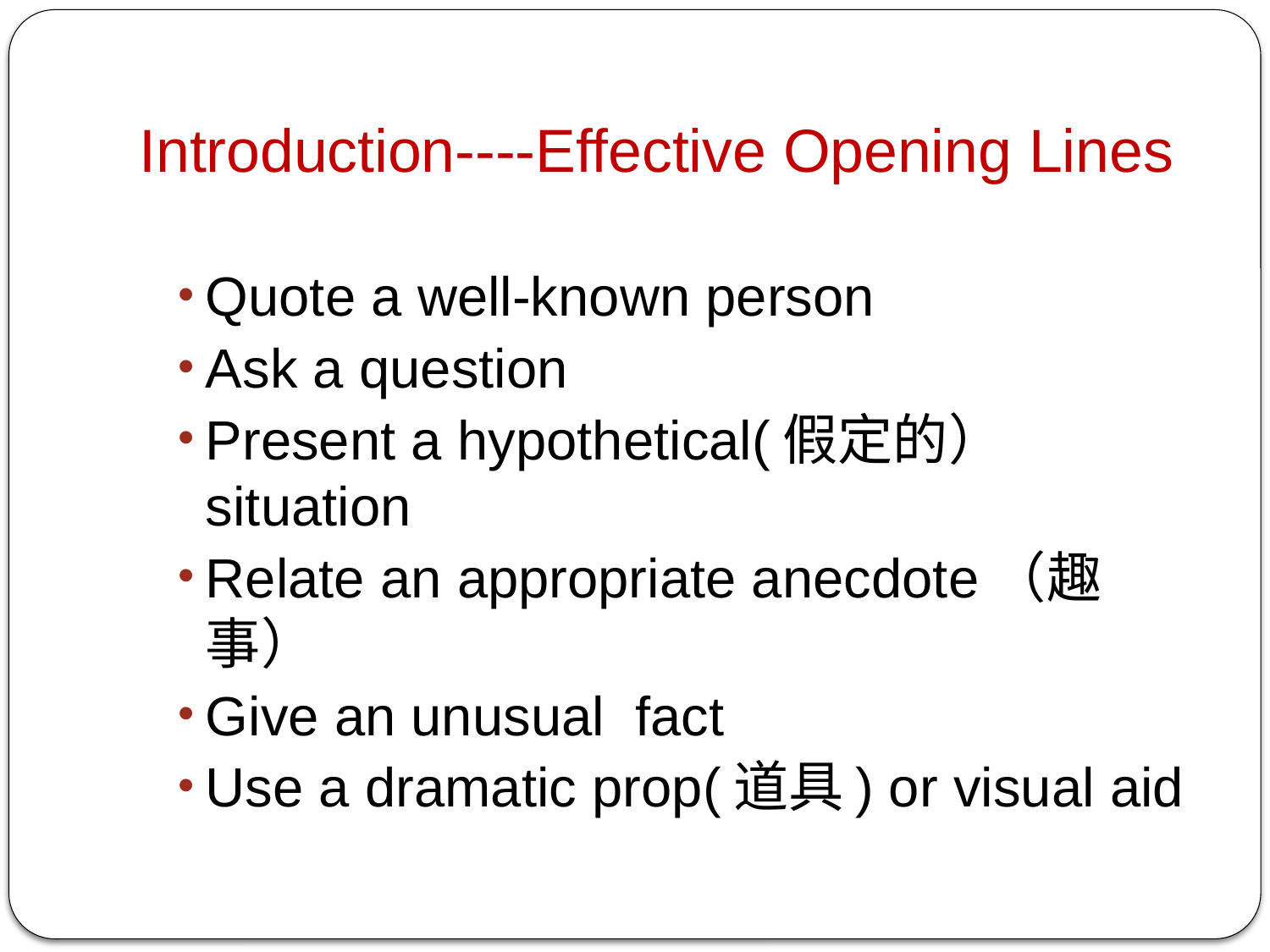

# Introduction----Effective Opening Lines

Quote a well-known person
Ask a question
Present a hypothetical(假定的） situation
Relate an appropriate anecdote（趣事）
Give an unusual  fact
Use a dramatic prop(道具) or visual aid